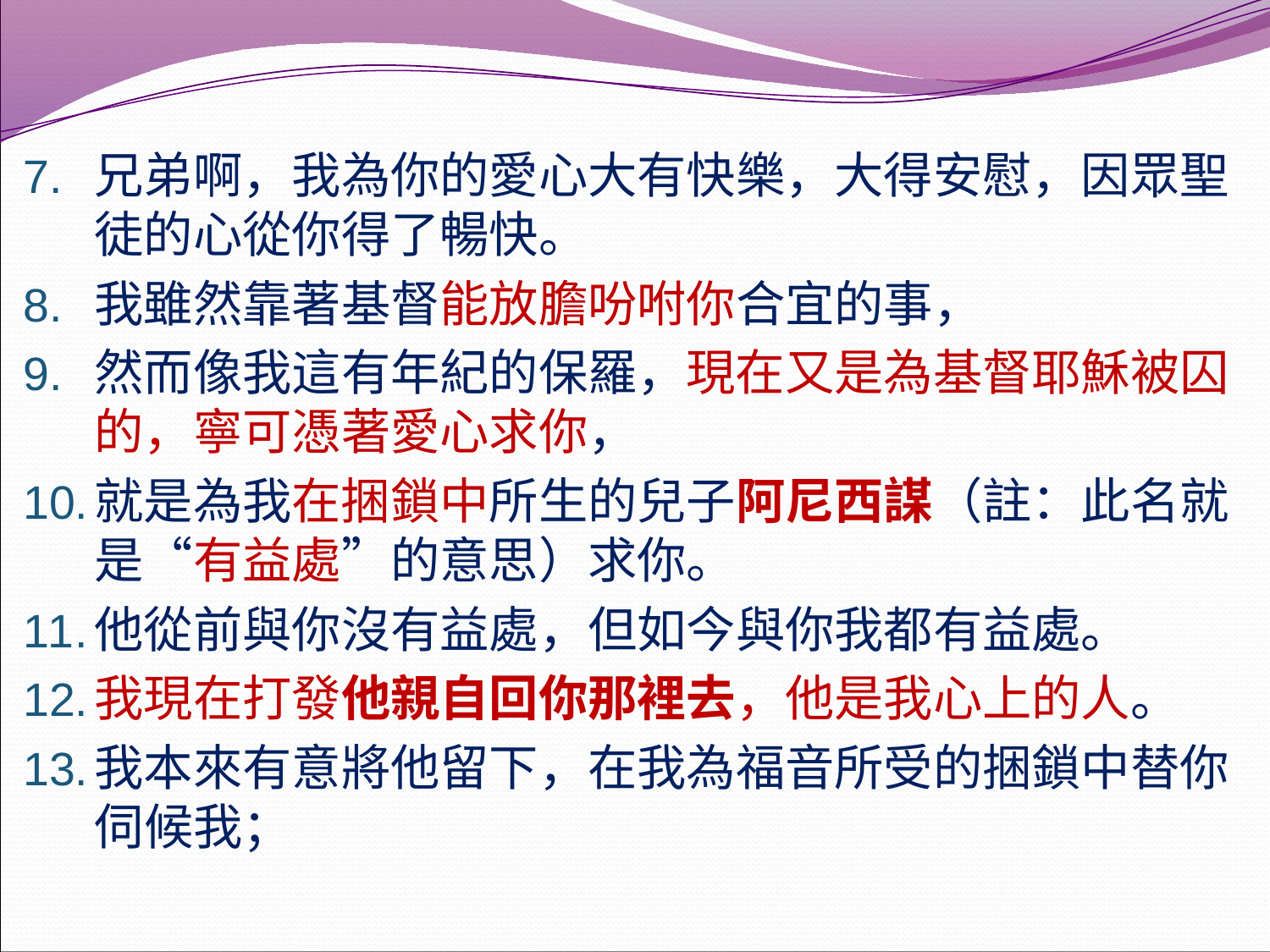

兄弟啊，我為你的愛心大有快樂，大得安慰，因眾聖徒的心從你得了暢快。
我雖然靠著基督能放膽吩咐你合宜的事，
然而像我這有年紀的保羅，現在又是為基督耶穌被囚的，寧可憑著愛心求你，
就是為我在捆鎖中所生的兒子阿尼西謀（註：此名就是“有益處”的意思）求你。
他從前與你沒有益處，但如今與你我都有益處。
我現在打發他親自回你那裡去，他是我心上的人。
我本來有意將他留下，在我為福音所受的捆鎖中替你伺候我；